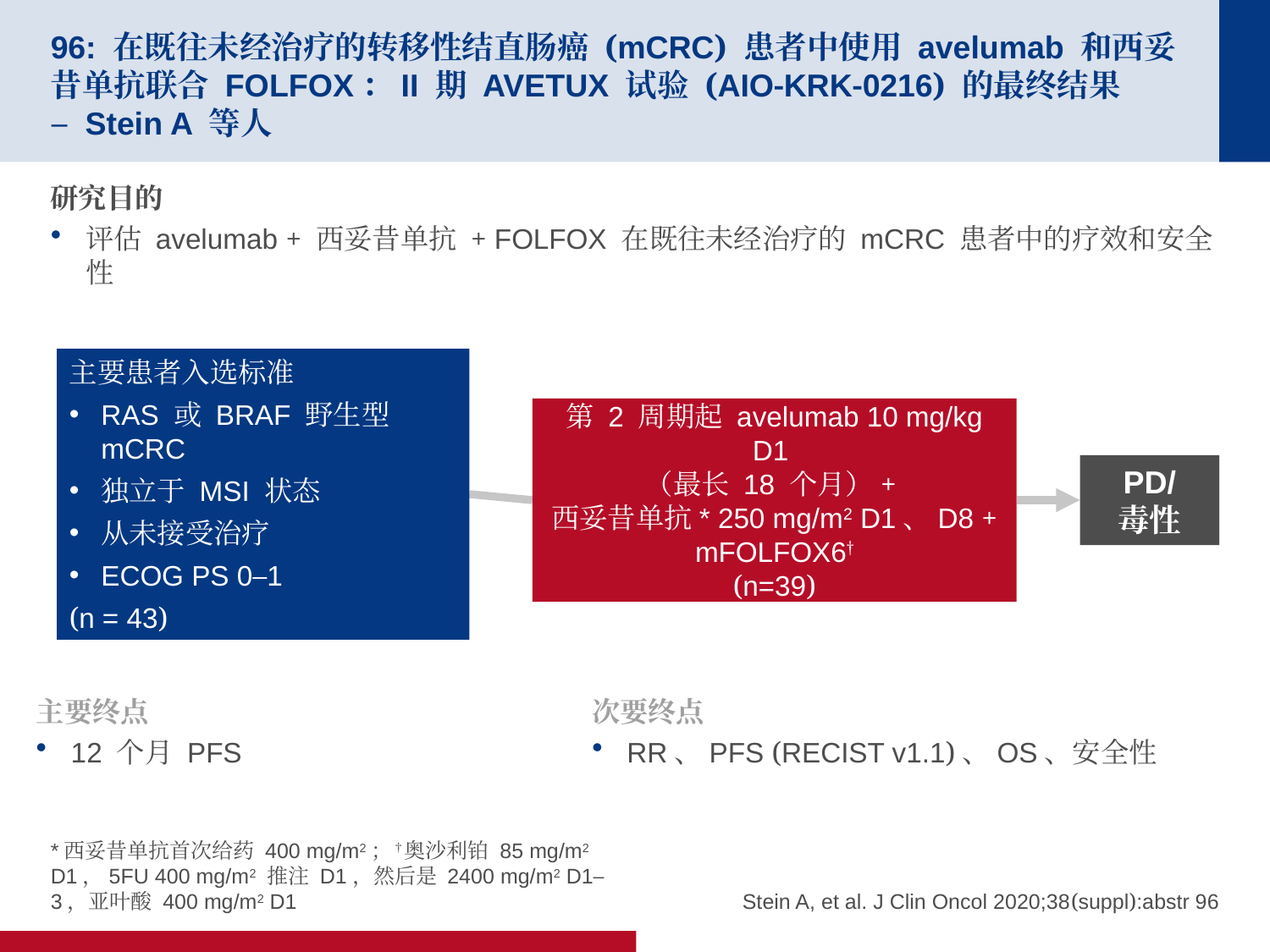

# 96: 在既往未经治疗的转移性结直肠癌 (mCRC) 患者中使用 avelumab 和西妥昔单抗联合 FOLFOX：II 期 AVETUX 试验 (AIO-KRK-0216) 的最终结果 – Stein A 等人
研究目的
评估 avelumab + 西妥昔单抗 + FOLFOX 在既往未经治疗的 mCRC 患者中的疗效和安全性
主要患者入选标准
RAS 或 BRAF 野生型 mCRC
独立于 MSI 状态
从未接受治疗
ECOG PS 0–1
(n = 43)
第 2 周期起 avelumab 10 mg/kg D1
（最长 18 个月）+
西妥昔单抗* 250 mg/m2 D1、D8 + mFOLFOX6†
(n=39)
PD/
毒性
主要终点
12 个月 PFS

次要终点
RR、PFS (RECIST v1.1)、OS、安全性
*西妥昔单抗首次给药 400 mg/m2；†奥沙利铂 85 mg/m2 D1，5FU 400 mg/m2 推注 D1，然后是 2400 mg/m2 D1–3，亚叶酸 400 mg/m2 D1
Stein A, et al. J Clin Oncol 2020;38(suppl):abstr 96